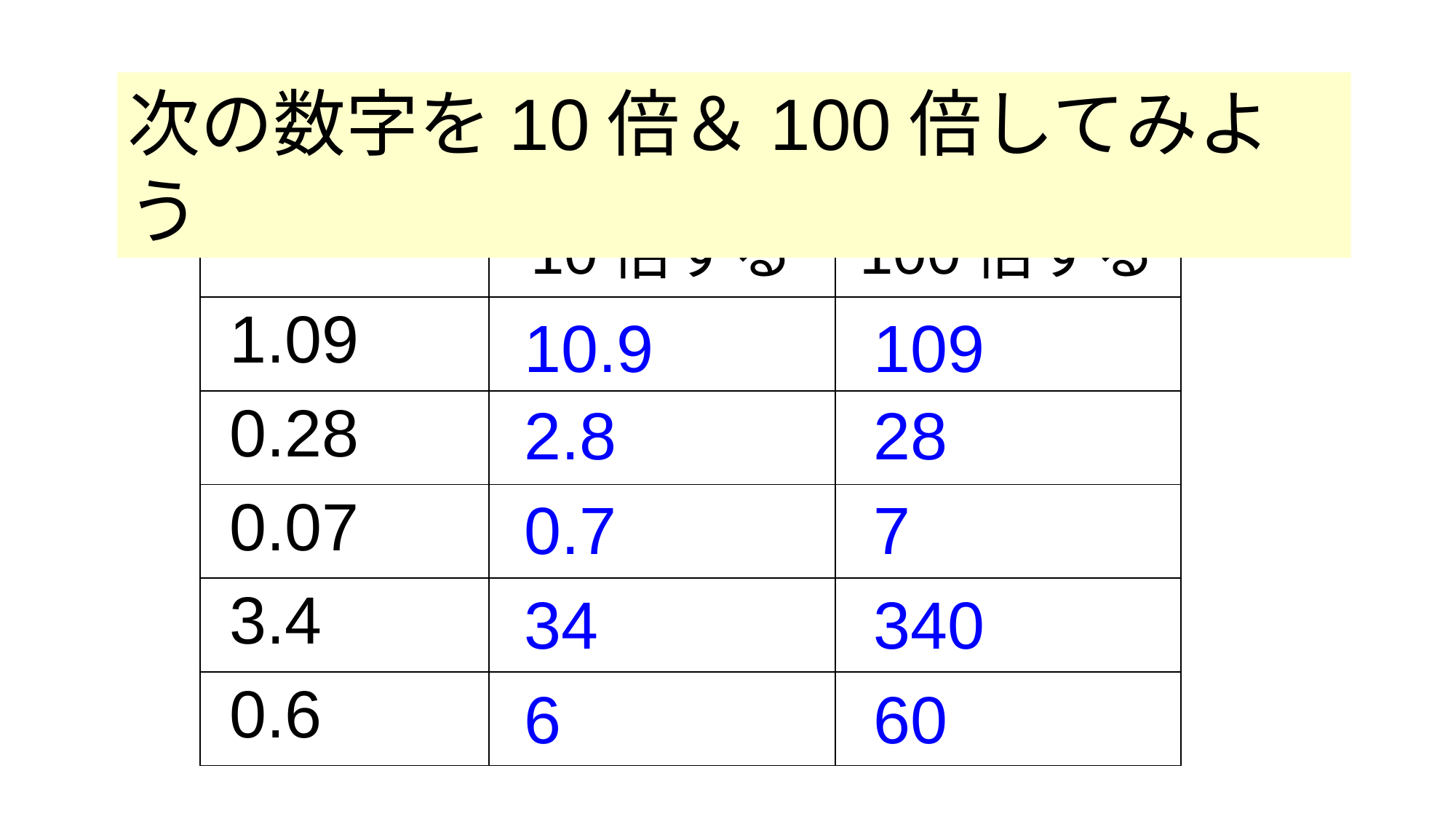

次の数字を10倍＆100倍してみよう
|  | 10倍する | 100倍する |
| --- | --- | --- |
| 1.09 |  |  |
| 0.28 |  |  |
| 0.07 |  |  |
| 3.4 |  |  |
| 0.6 |  |  |
10.9
109
2.8
28
0.7
7
34
340
6
60